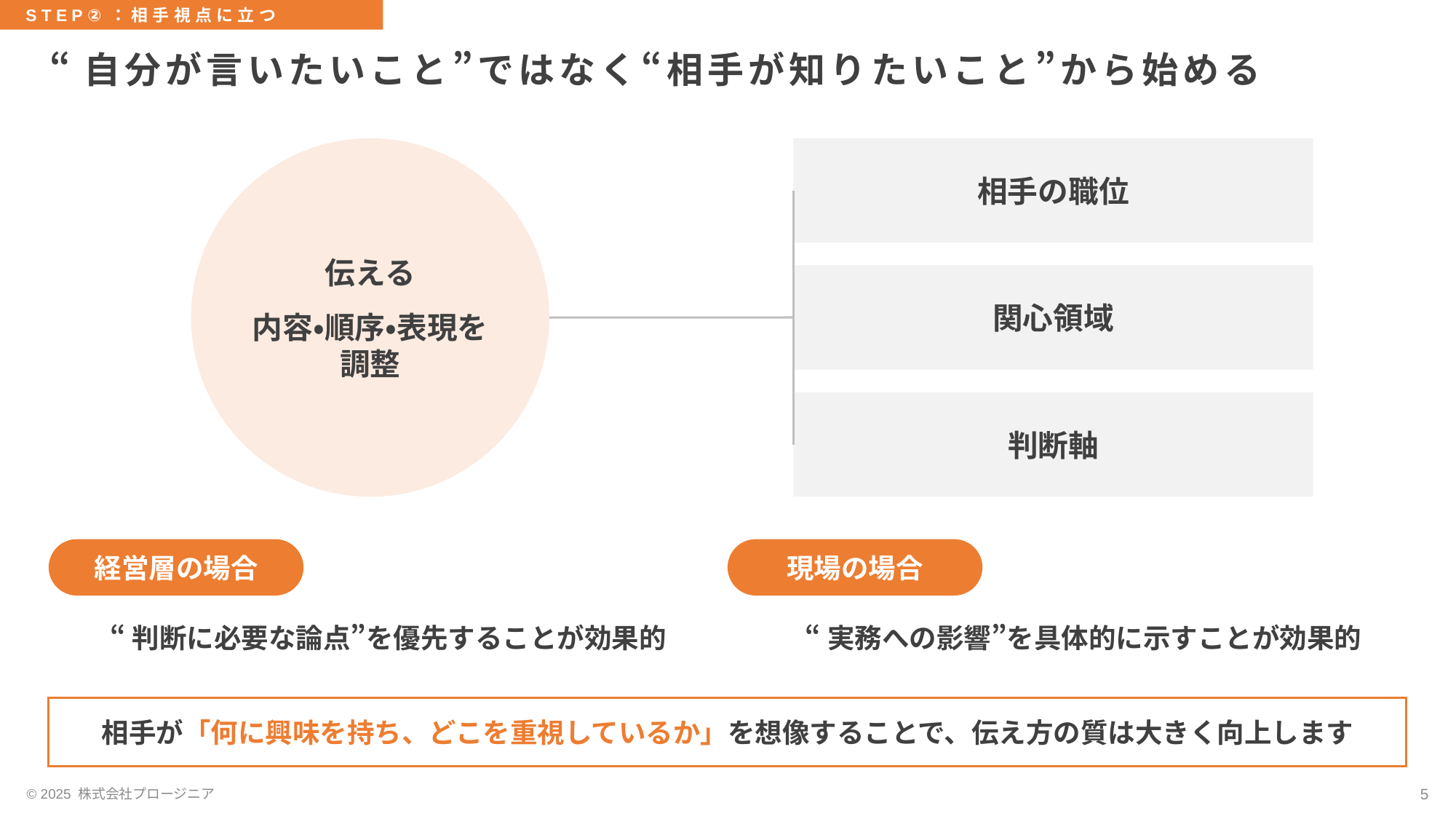

STEP②：相手視点に立つ
# “自分が言いたいこと”ではなく“相手が知りたいこと”から始める

相手の職位
関心領域
伝える
内容・順序・表現を
調整
判断軸
経営層の場合
現場の場合
“判断に必要な論点”を優先することが効果的
“実務への影響”を具体的に示すことが効果的
相手が「何に興味を持ち、どこを重視しているか」を想像することで、伝え方の質は大きく向上します
5
© 2025 株式会社プロージニア